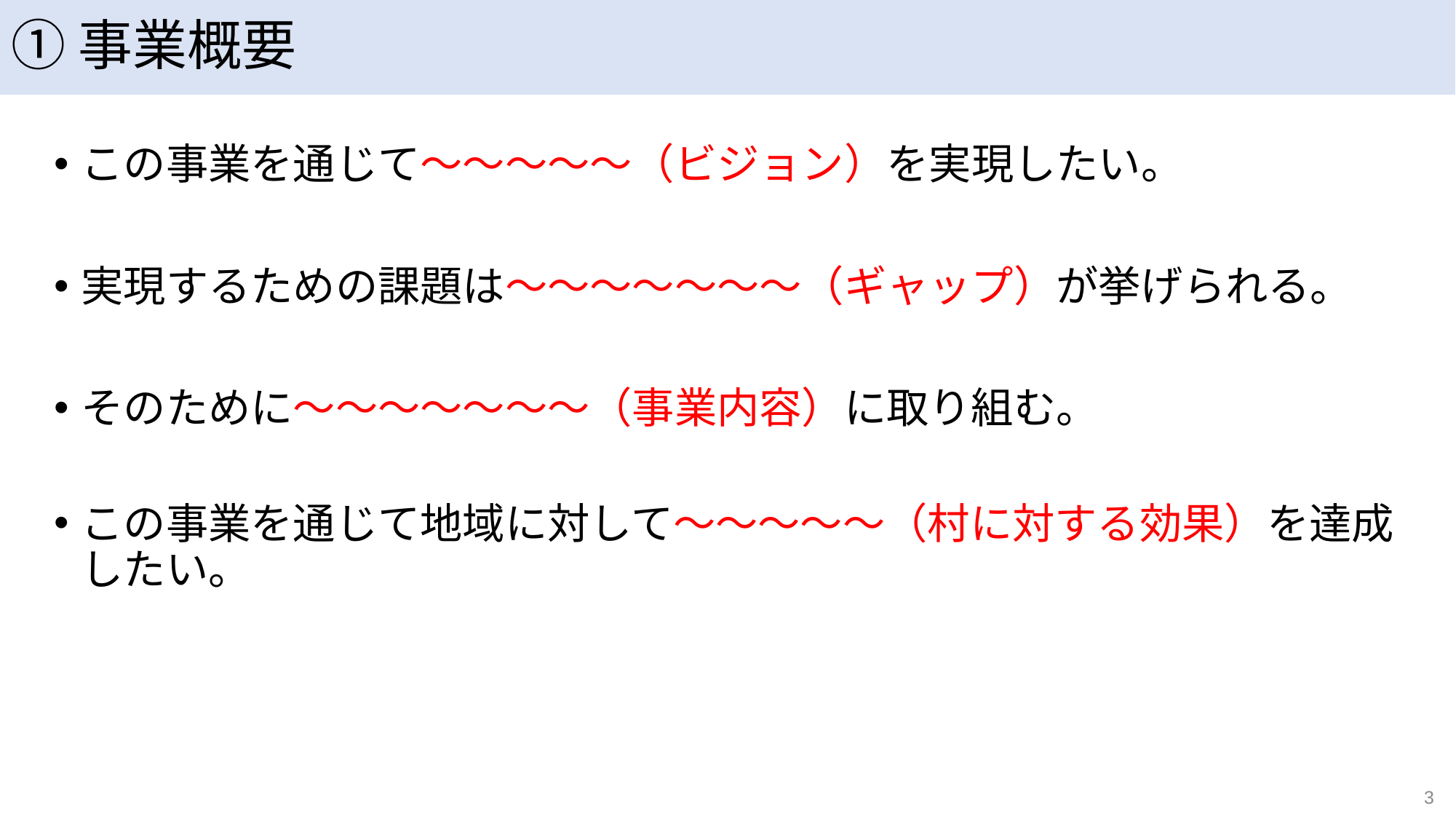

# ①事業概要
この事業を通じて～～～～～（ビジョン）を実現したい。

実現するための課題は～～～～～～～（ギャップ）が挙げられる。

そのために～～～～～～～（事業内容）に取り組む。

この事業を通じて地域に対して～～～～～（村に対する効果）を達成したい。
3